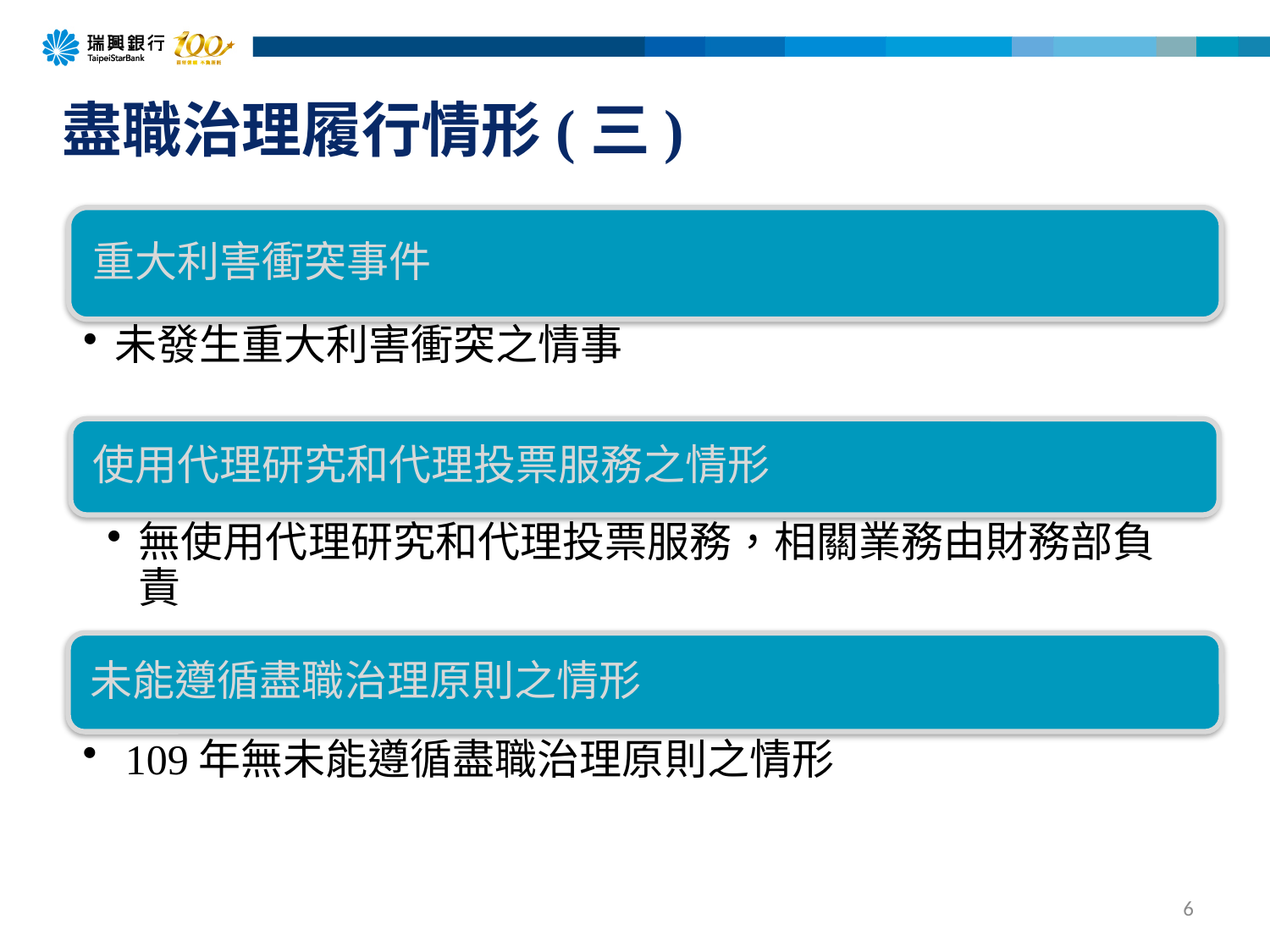

盡職治理履行情形(三)
重大利害衝突事件
未發生重大利害衝突之情事
使用代理研究和代理投票服務之情形
無使用代理研究和代理投票服務，相關業務由財務部負責
未能遵循盡職治理原則之情形
 109年無未能遵循盡職治理原則之情形
6